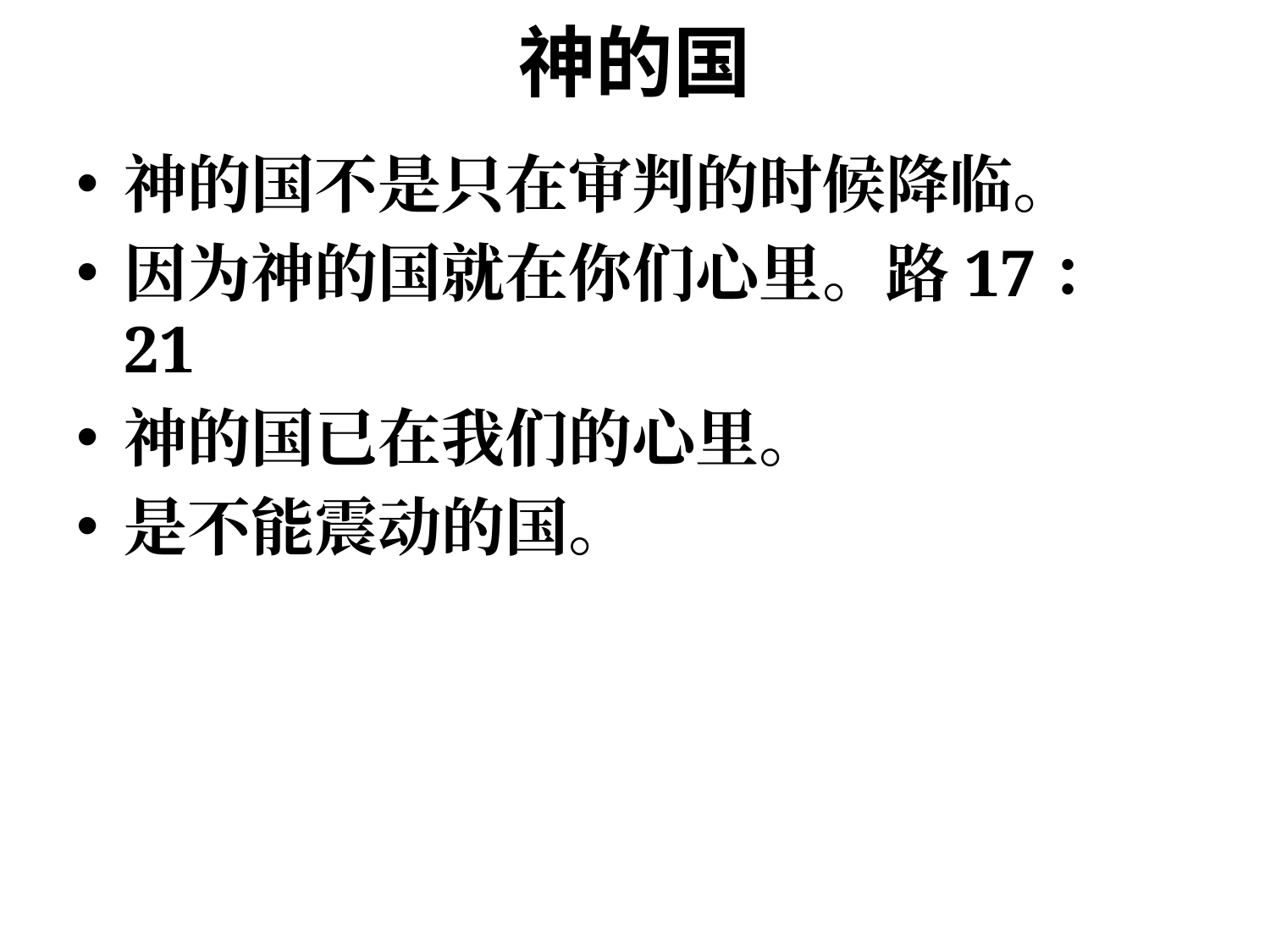

# 神的国
神的国不是只在审判的时候降临。
因为神的国就在你们心里。路17：21
神的国已在我们的心里。
是不能震动的国。